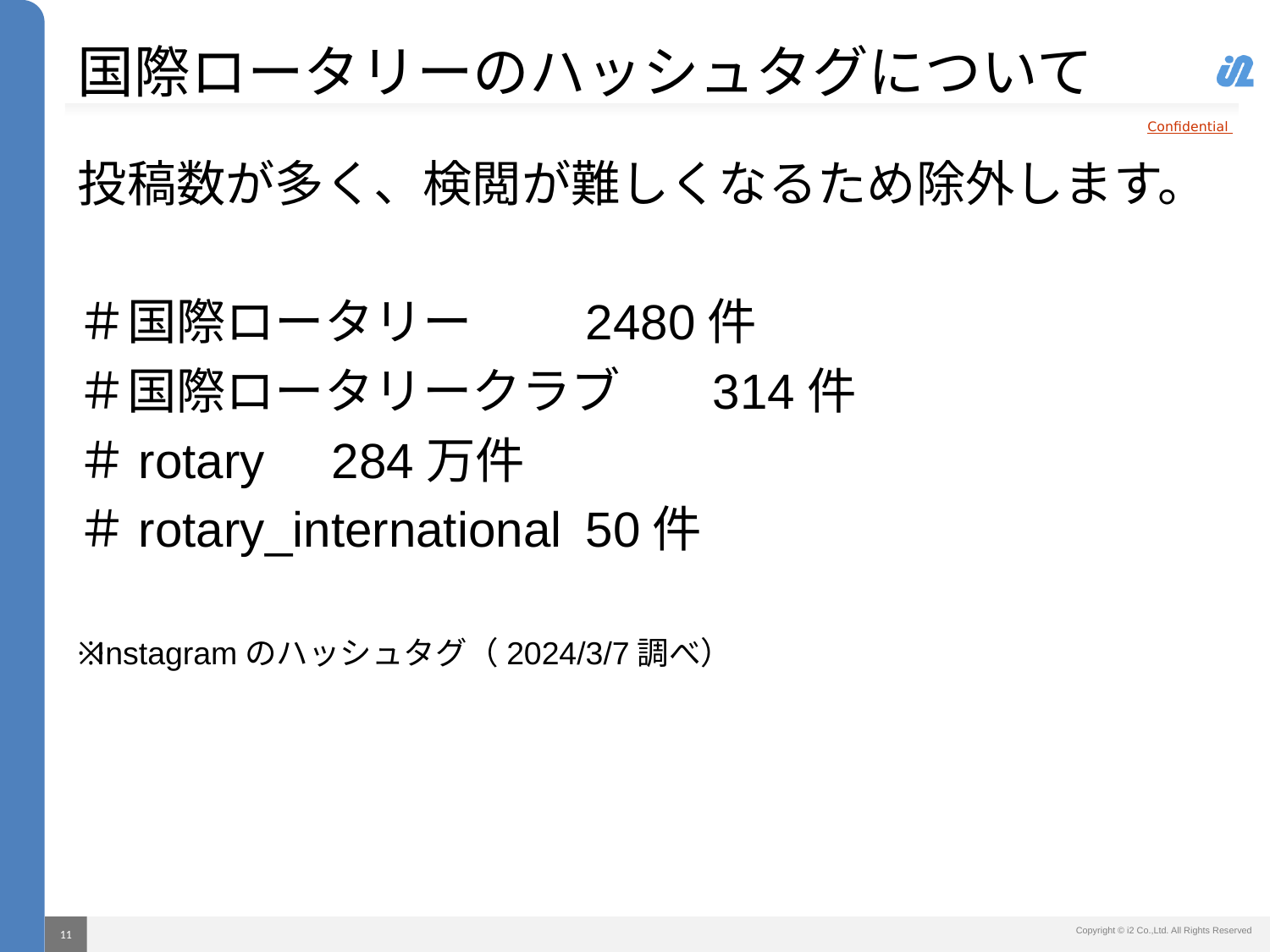

# 国際ロータリーのハッシュタグについて
投稿数が多く、検閲が難しくなるため除外します。

＃国際ロータリー	2480件
＃国際ロータリークラブ	314件
＃rotary	284万件
＃rotary_international	50件

※Instagramのハッシュタグ（2024/3/7調べ）